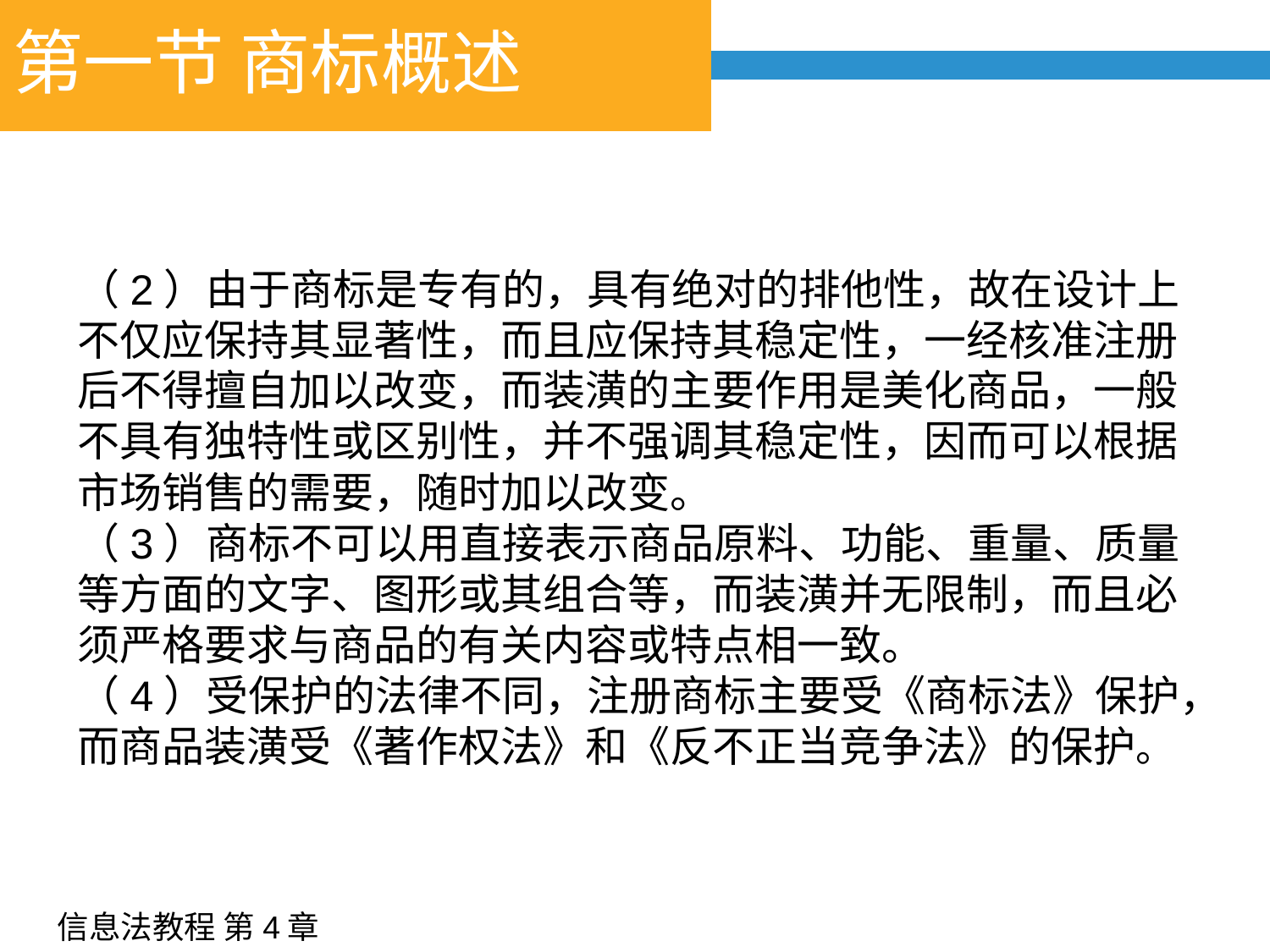

# 第一节 商标概述
（2）由于商标是专有的，具有绝对的排他性，故在设计上不仅应保持其显著性，而且应保持其稳定性，一经核准注册后不得擅自加以改变，而装潢的主要作用是美化商品，一般不具有独特性或区别性，并不强调其稳定性，因而可以根据市场销售的需要，随时加以改变。
（3）商标不可以用直接表示商品原料、功能、重量、质量等方面的文字、图形或其组合等，而装潢并无限制，而且必须严格要求与商品的有关内容或特点相一致。
（4）受保护的法律不同，注册商标主要受《商标法》保护，而商品装潢受《著作权法》和《反不正当竞争法》的保护。
信息法教程 第4章